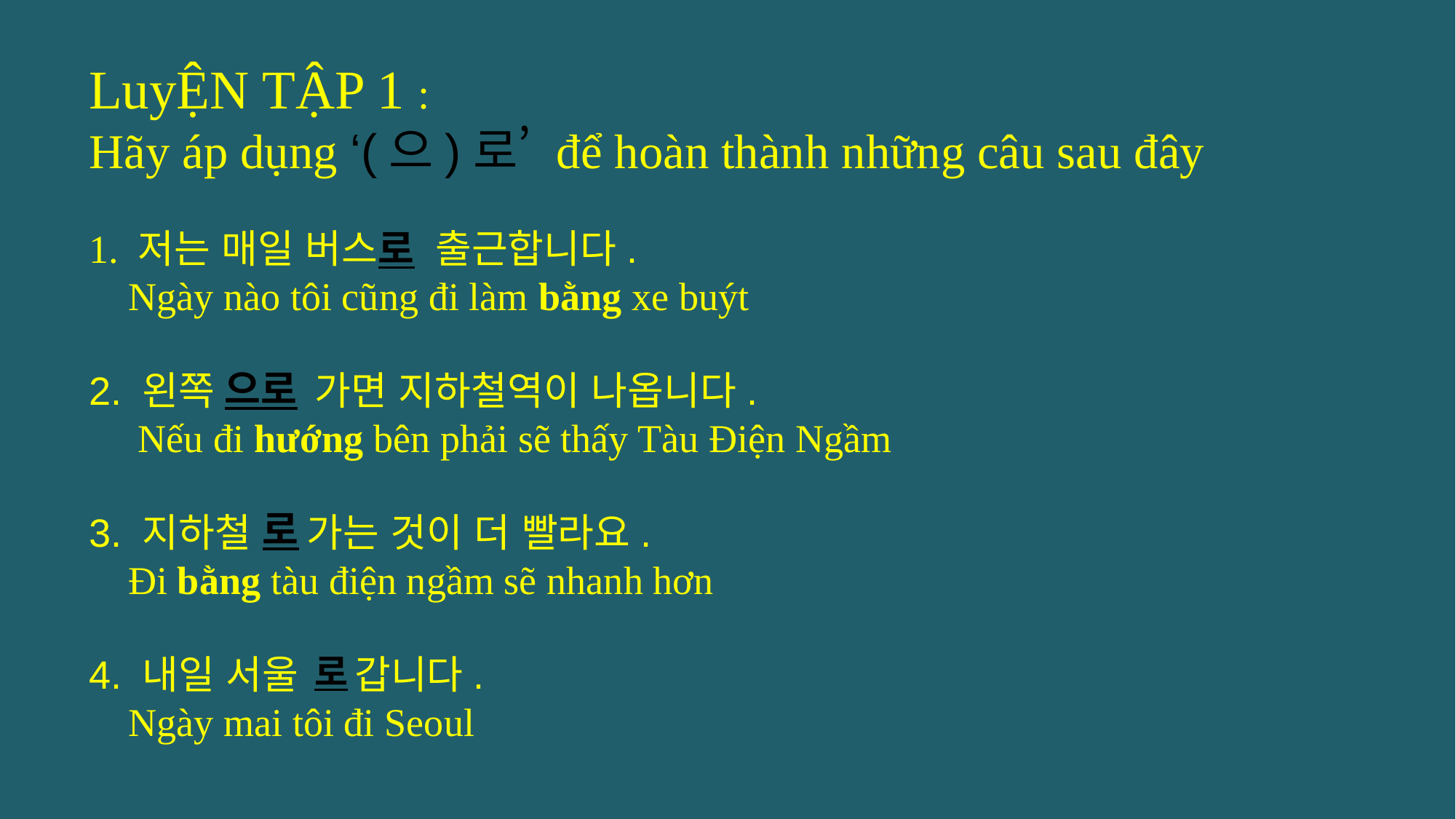

LuyỆN TẬP 1 :
Hãy áp dụng ‘(으)로’ để hoàn thành những câu sau đây
1. 저는 매일 버스로  출근합니다.
    Ngày nào tôi cũng đi làm bằng xe buýt

2. 왼쪽         가면 지하철역이 나옵니다.
     Nếu đi hướng bên phải sẽ thấy Tàu Điện Ngầm

3. 지하철     가는 것이 더 빨라요.
    Đi bằng tàu điện ngầm sẽ nhanh hơn

4. 내일 서울     갑니다.
    Ngày mai tôi đi Seoul
으로
로
로